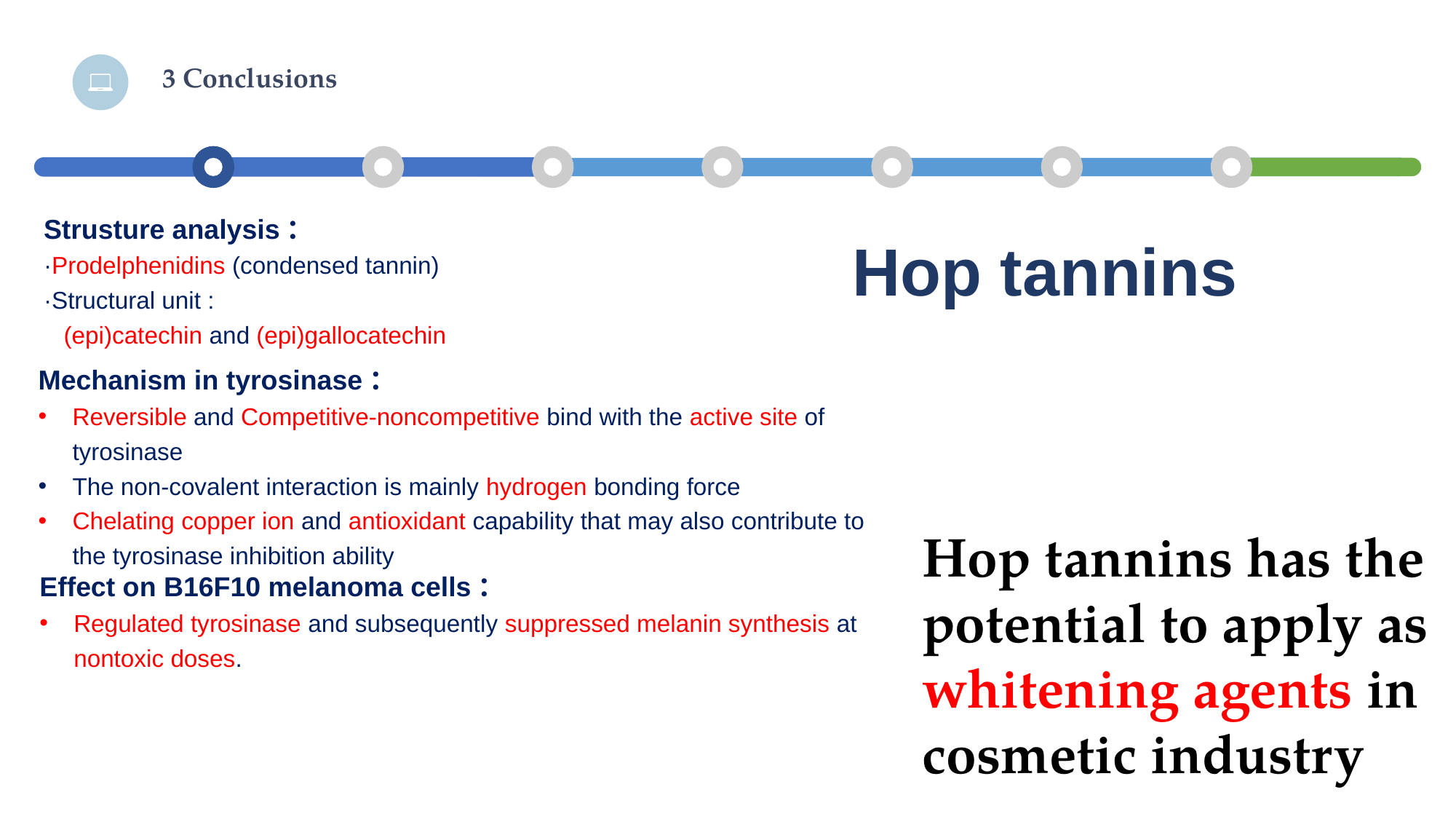

3 Conclusions
葡萄籽单宁的化学结构分析

Strusture analysis：
·Prodelphenidins (condensed tannin)
·Structural unit :
   (epi)catechin and (epi)gallocatechin
Hop tannins
Mechanism in tyrosinase：
Reversible and Competitive-noncompetitive bind with the active site of tyrosinase
The non-covalent interaction is mainly hydrogen bonding force
Chelating copper ion and antioxidant capability that may also contribute to the tyrosinase inhibition ability
Hop tannins has the potential to apply as whitening agents in cosmetic industry
Effect on B16F10 melanoma cells：
Regulated tyrosinase and subsequently suppressed melanin synthesis at nontoxic doses.